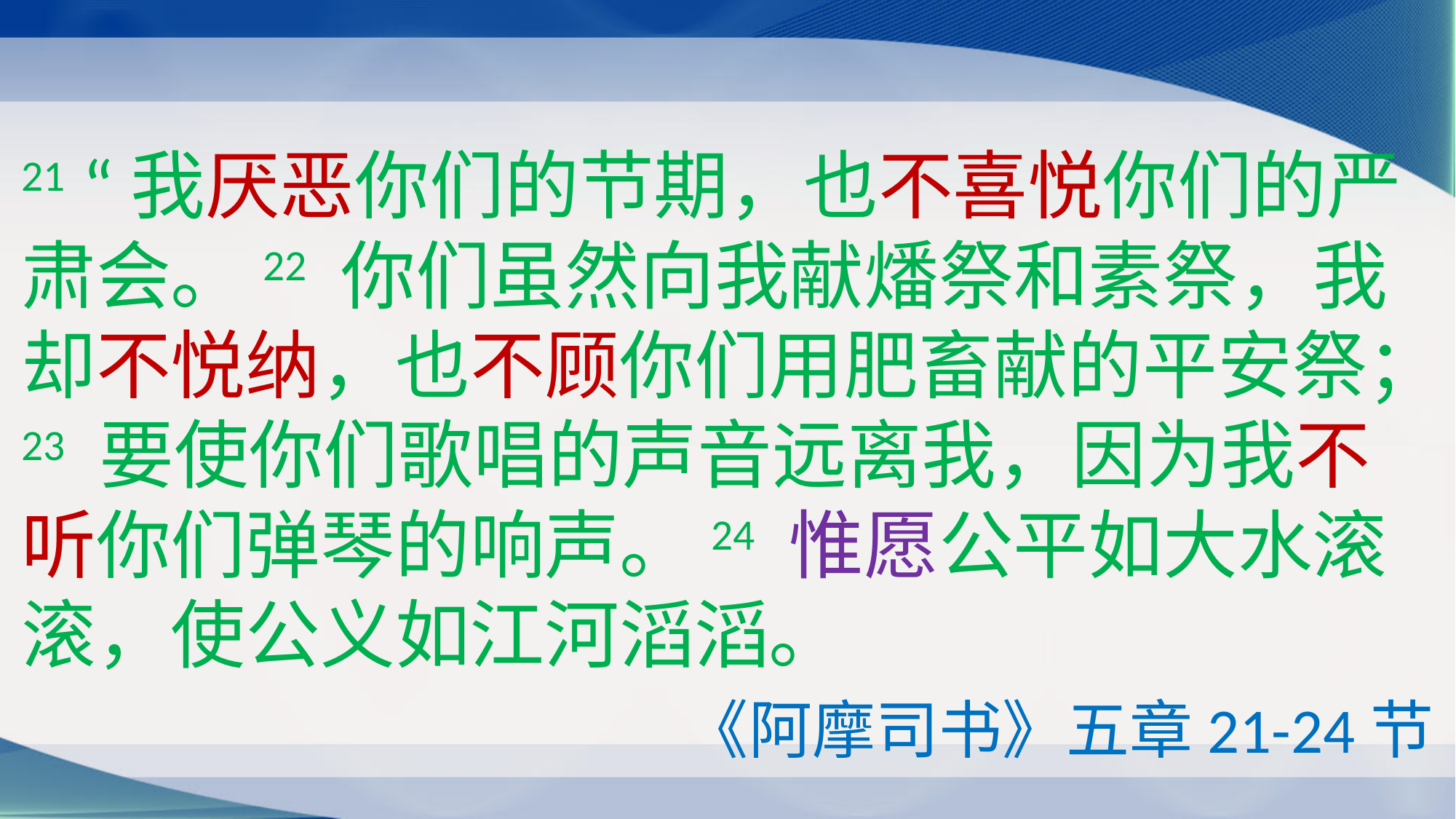

21 “我厌恶你们的节期，也不喜悦你们的严肃会。22 你们虽然向我献燔祭和素祭，我却不悦纳，也不顾你们用肥畜献的平安祭；23 要使你们歌唱的声音远离我，因为我不听你们弹琴的响声。24 惟愿公平如大水滚滚，使公义如江河滔滔。
《阿摩司书》五章21-24节